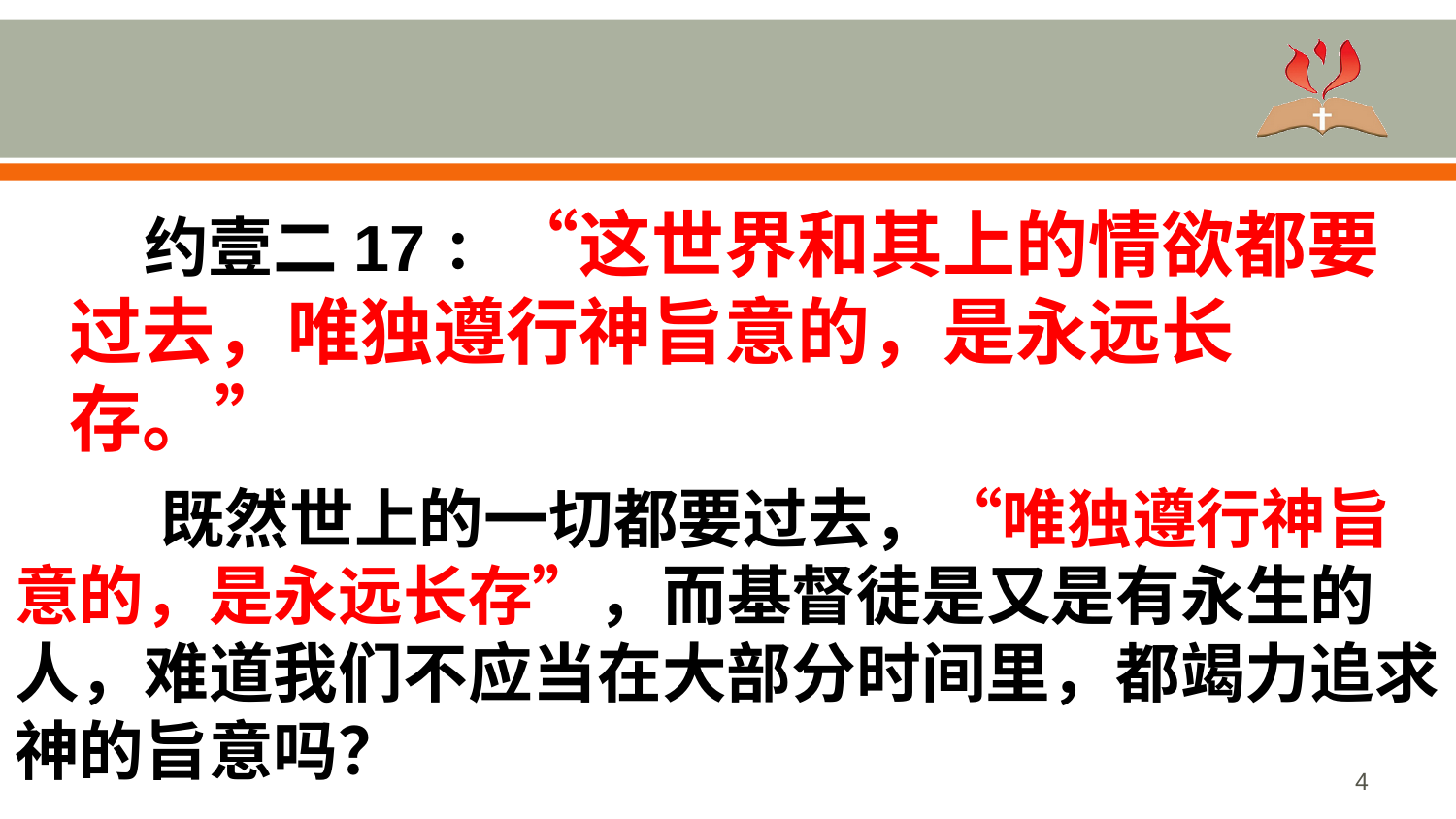

约壹二17：“这世界和其上的情欲都要过去，唯独遵行神旨意的，是永远长存。”
	既然世上的一切都要过去，“唯独遵行神旨意的，是永远长存”，而基督徒是又是有永生的人，难道我们不应当在大部分时间里，都竭力追求神的旨意吗？

4